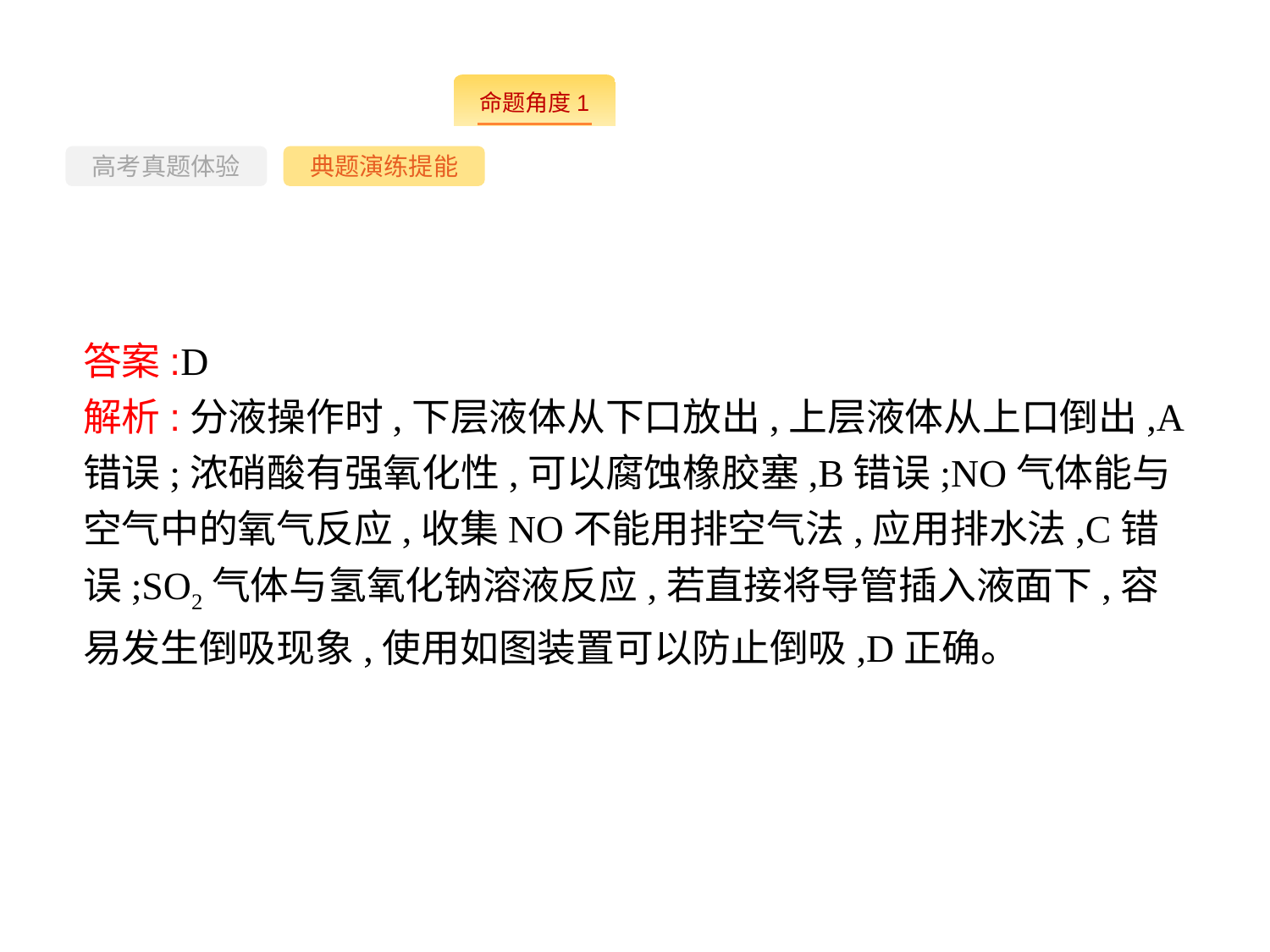

-25-
高考真题体验
典题演练提能
答案:D
解析:分液操作时,下层液体从下口放出,上层液体从上口倒出,A错误;浓硝酸有强氧化性,可以腐蚀橡胶塞,B错误;NO气体能与空气中的氧气反应,收集NO不能用排空气法,应用排水法,C错误;SO2气体与氢氧化钠溶液反应,若直接将导管插入液面下,容易发生倒吸现象,使用如图装置可以防止倒吸,D正确。